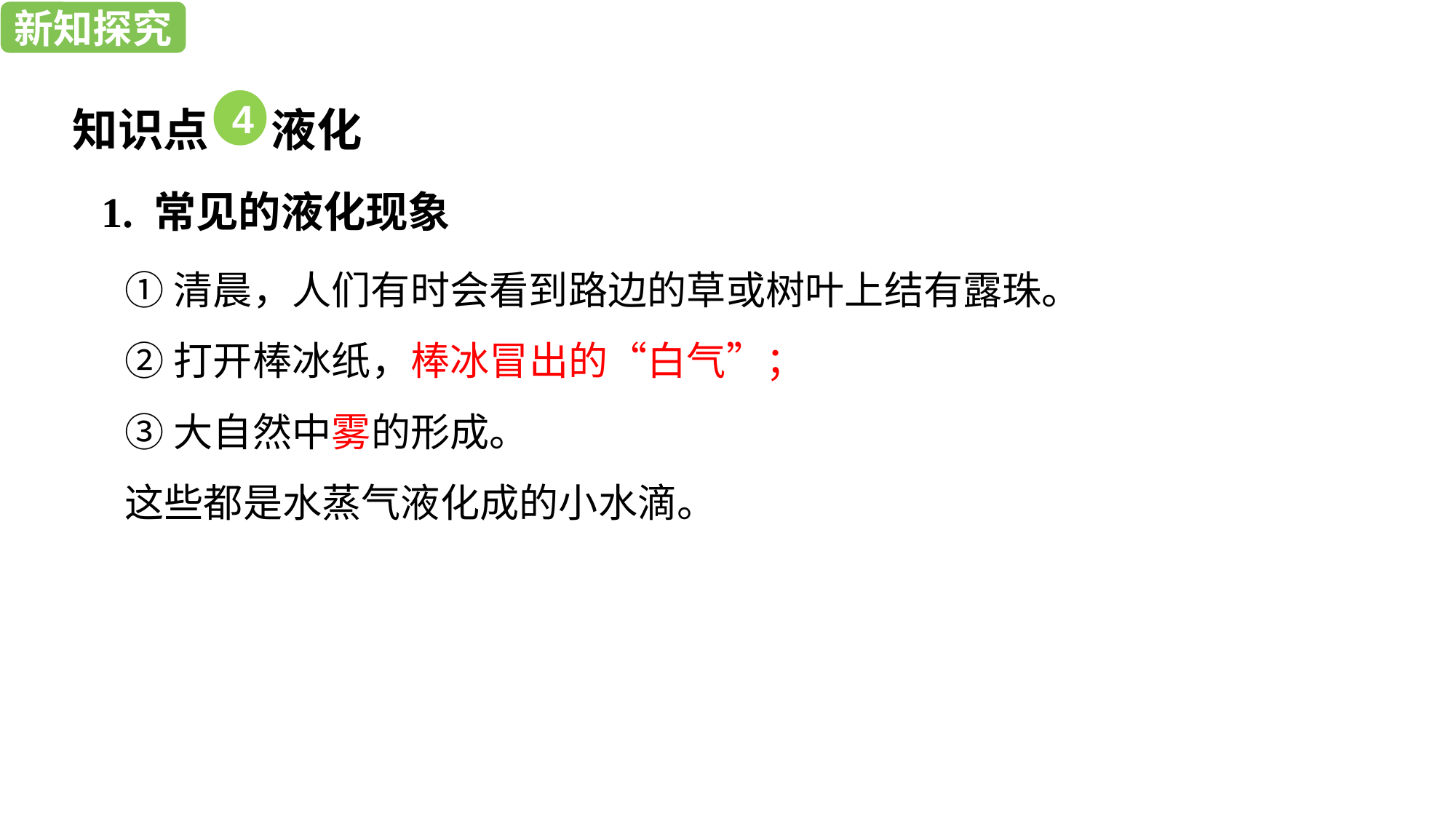

新知探究
知识点      液化
4
1. 常见的液化现象
①清晨，人们有时会看到路边的草或树叶上结有露珠。
②打开棒冰纸，棒冰冒出的“白气”；
③大自然中雾的形成。
这些都是水蒸气液化成的小水滴。